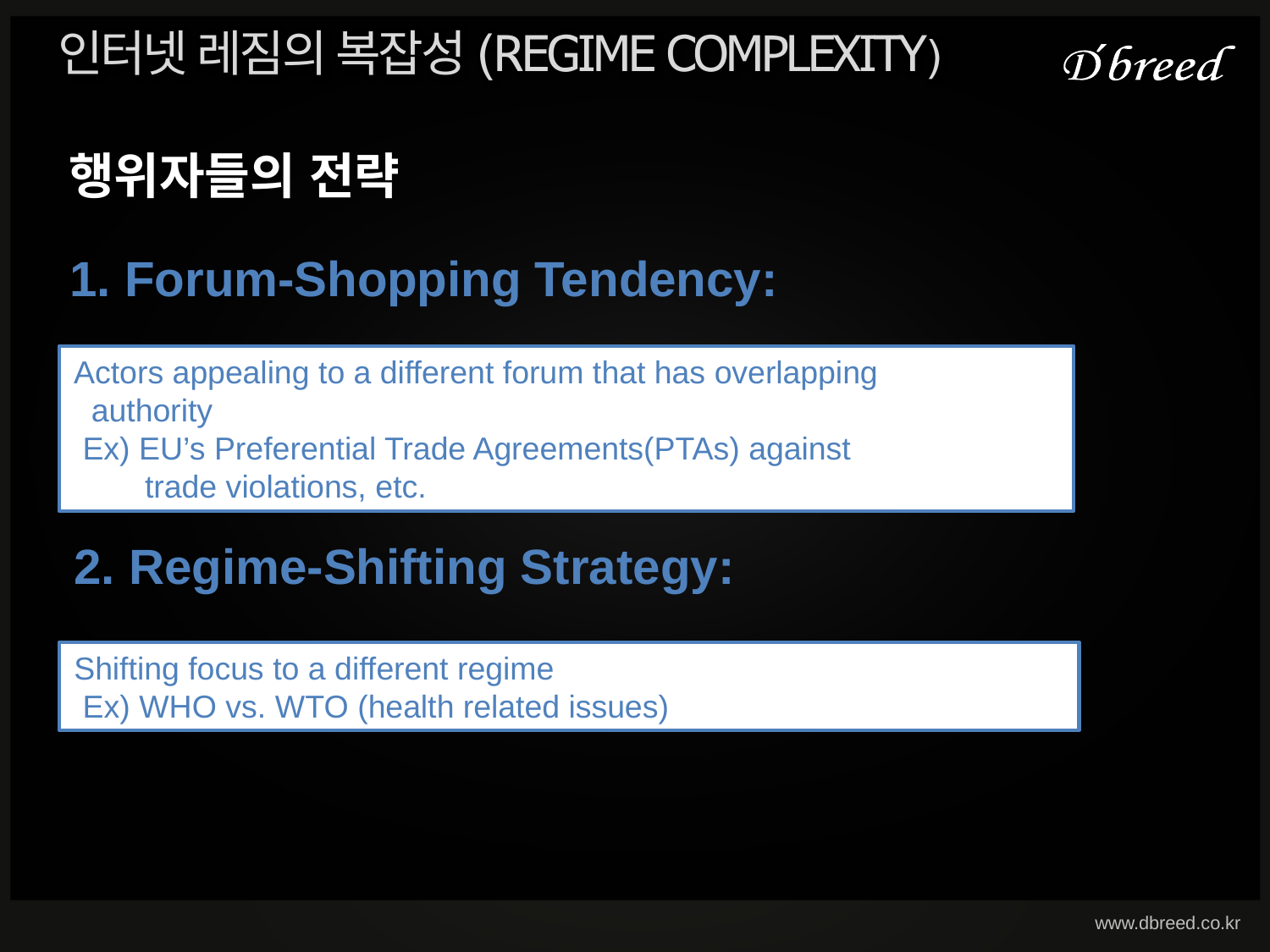

인터넷 레짐의 복잡성(REGIME COMPLEXITY)

행위자들의 전략
1. Forum-Shopping Tendency:
Actors appealing to a different forum that has overlapping
  authority
 Ex) EU’s Preferential Trade Agreements(PTAs) against
        trade violations, etc.
2. Regime-Shifting Strategy:
Shifting focus to a different regime
 Ex) WHO vs. WTO (health related issues)